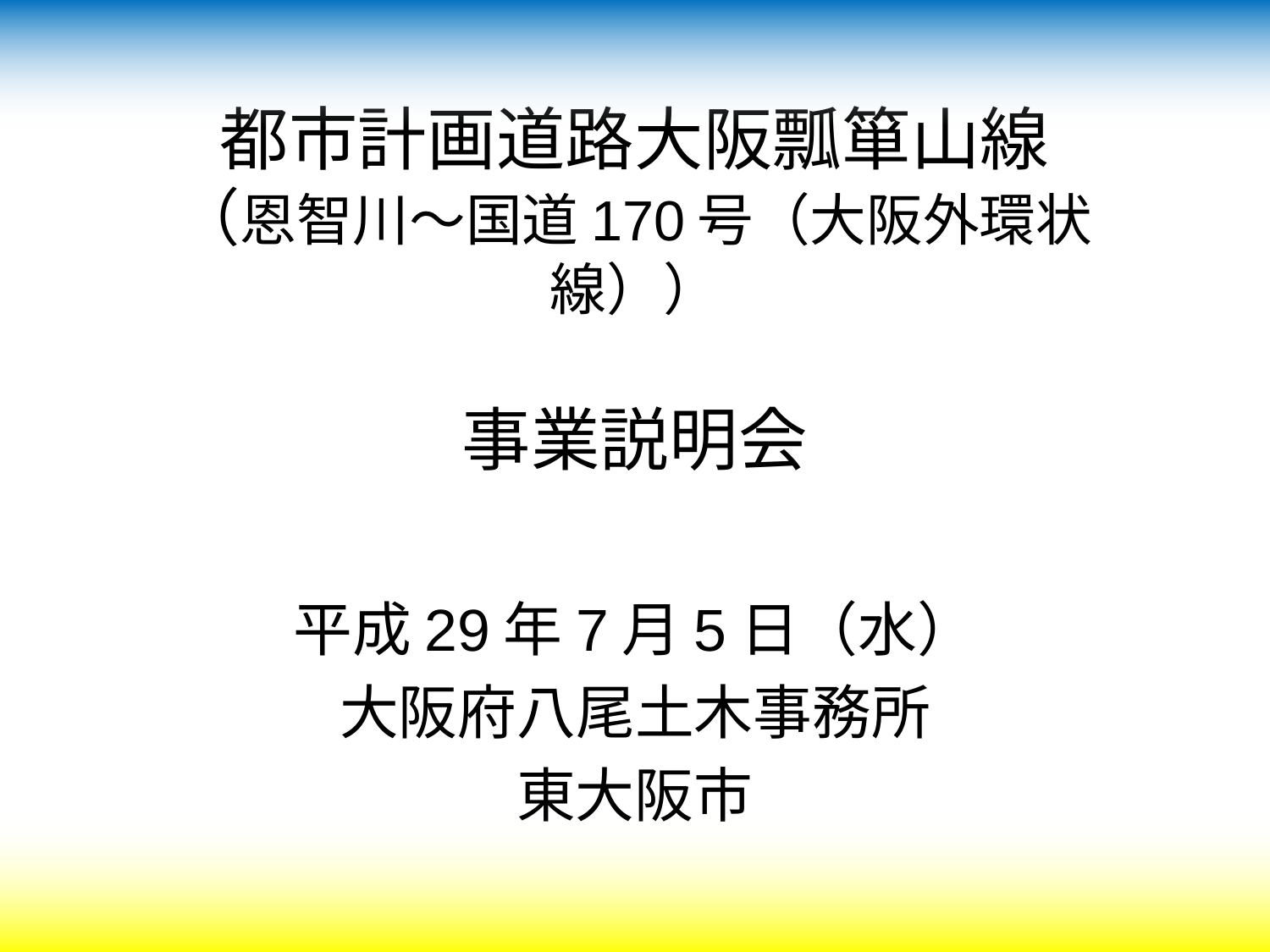

# 都市計画道路大阪瓢箪山線 （恩智川～国道170号（大阪外環状線）） 事業説明会
平成29年7月5日（水）
大阪府八尾土木事務所
東大阪市